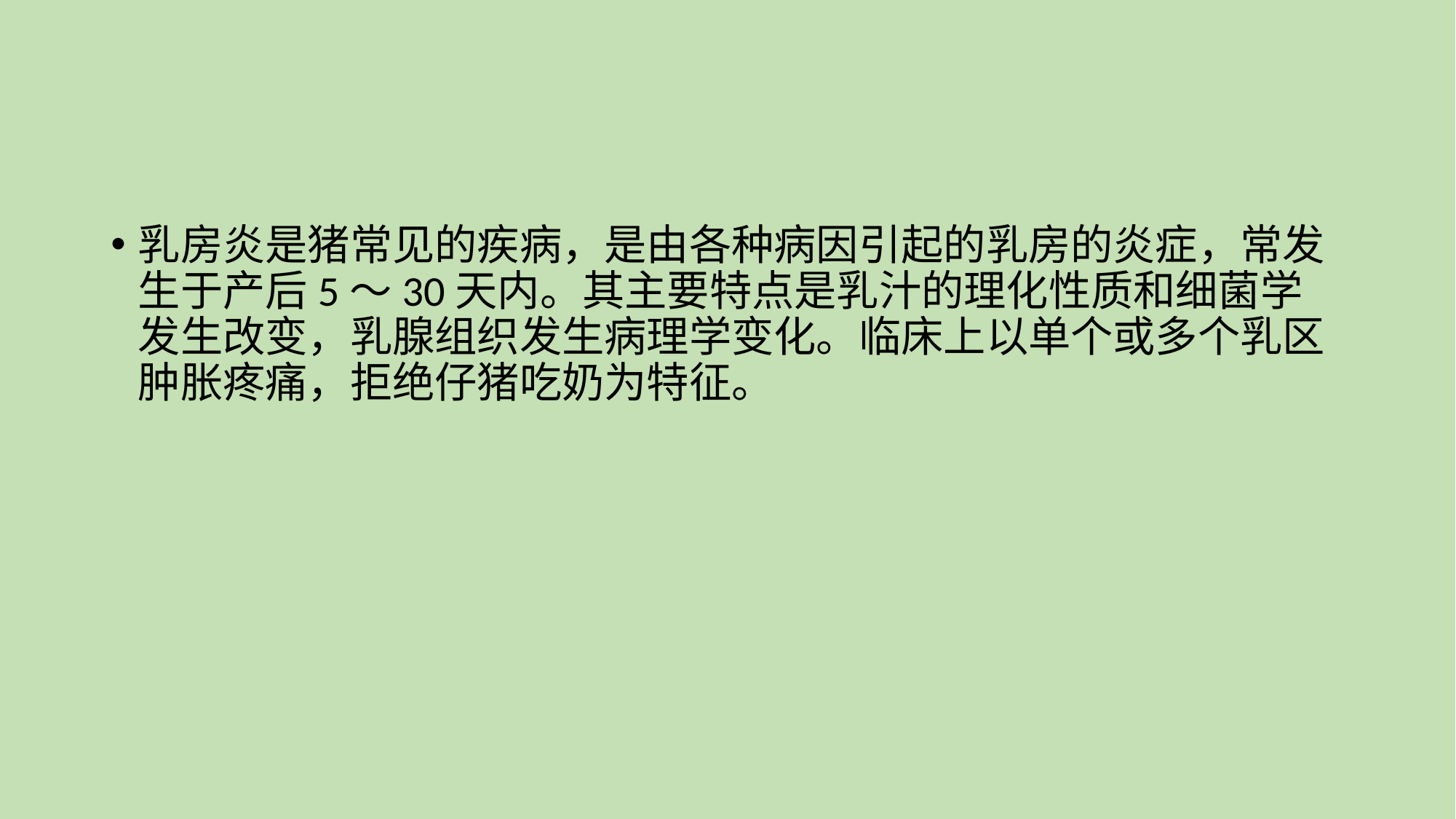

#
乳房炎是猪常见的疾病，是由各种病因引起的乳房的炎症，常发生于产后5～30天内。其主要特点是乳汁的理化性质和细菌学发生改变，乳腺组织发生病理学变化。临床上以单个或多个乳区肿胀疼痛，拒绝仔猪吃奶为特征。